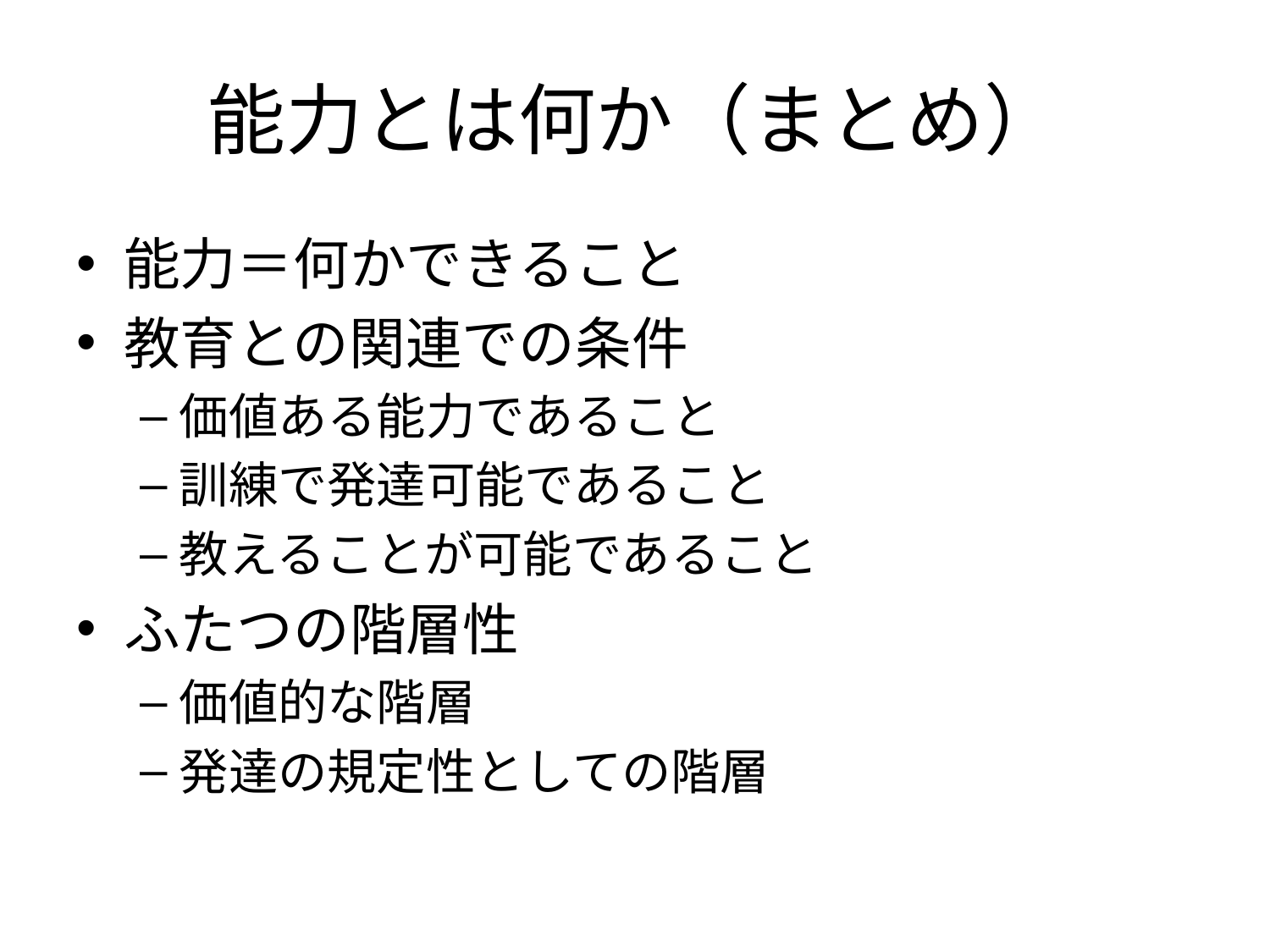

# 能力とは何か（まとめ）
能力＝何かできること
教育との関連での条件
価値ある能力であること
訓練で発達可能であること
教えることが可能であること
ふたつの階層性
価値的な階層
発達の規定性としての階層